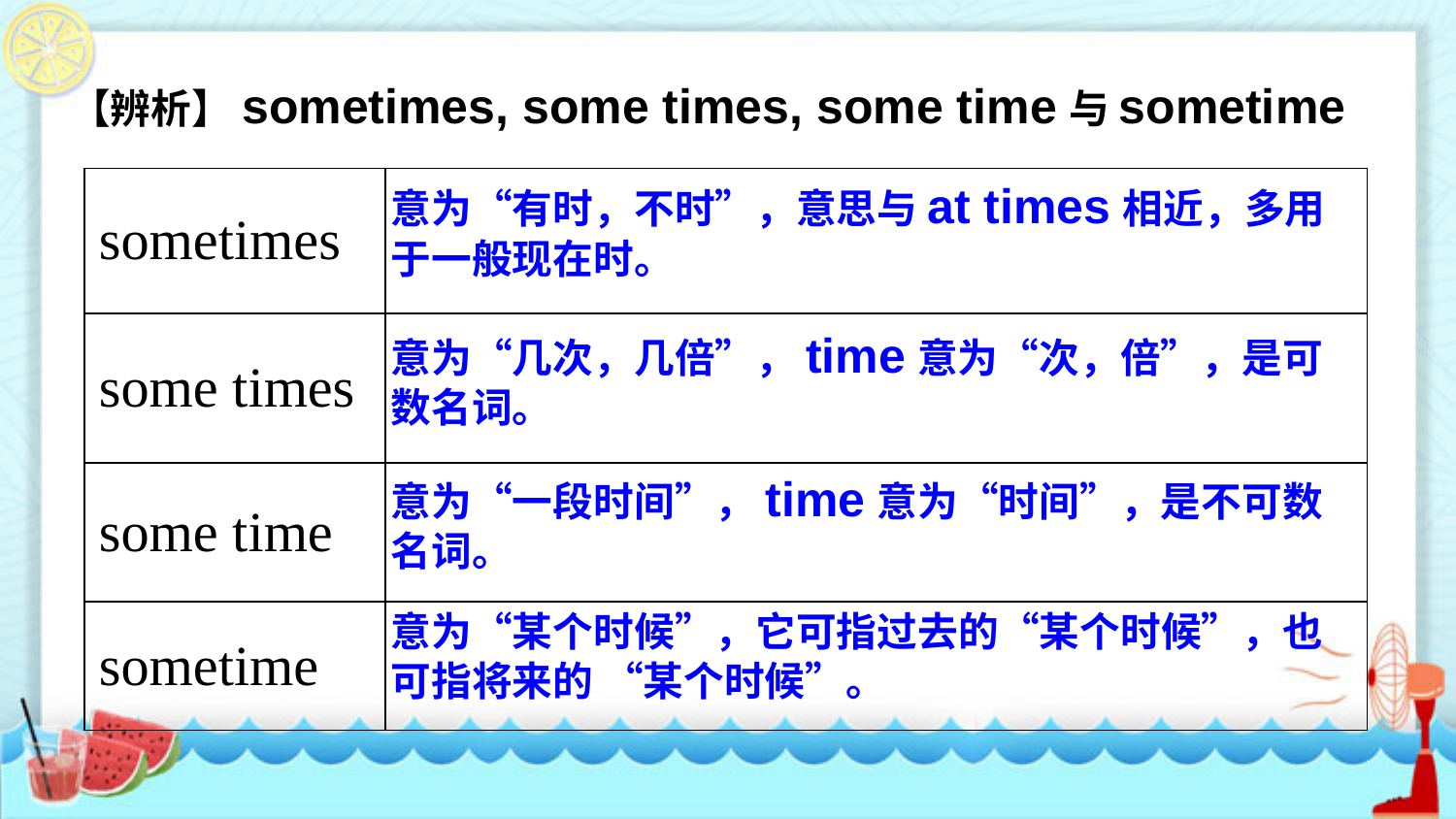

【辨析】sometimes, some times, some time与sometime
意为“有时，不时”，意思与at times相近，多用于一般现在时。
| sometimes |  |
| --- | --- |
| some times |  |
| some time |  |
| sometime |  |
意为“几次，几倍”，time意为“次，倍”，是可数名词。
意为“一段时间”，time意为“时间”，是不可数名词。
意为“某个时候”，它可指过去的“某个时候”，也可指将来的 “某个时候”。